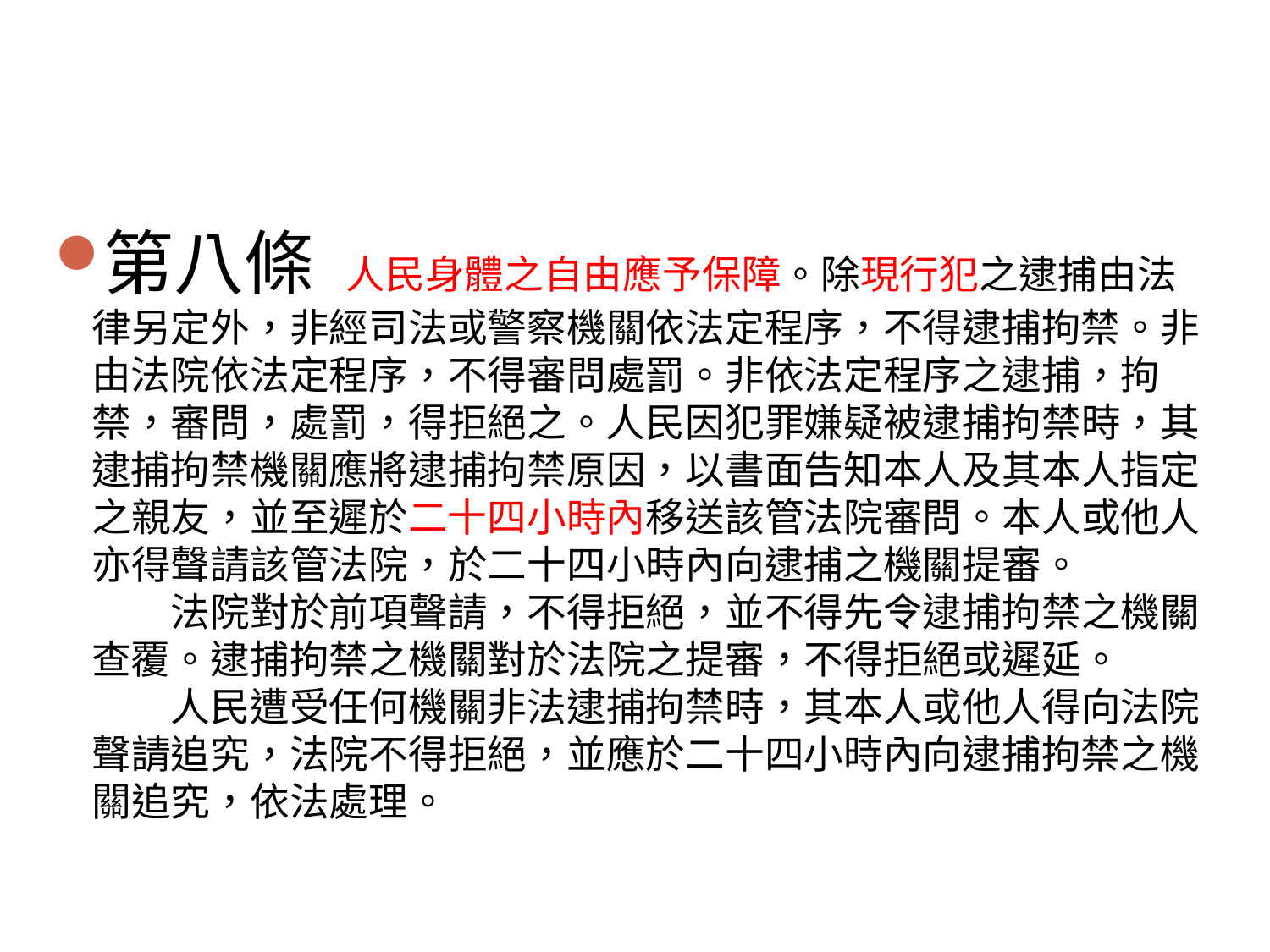

第八條  人民身體之自由應予保障。除現行犯之逮捕由法律另定外，非經司法或警察機關依法定程序，不得逮捕拘禁。非由法院依法定程序，不得審問處罰。非依法定程序之逮捕，拘禁，審問，處罰，得拒絕之。人民因犯罪嫌疑被逮捕拘禁時，其逮捕拘禁機關應將逮捕拘禁原因，以書面告知本人及其本人指定之親友，並至遲於二十四小時內移送該管法院審問。本人或他人亦得聲請該管法院，於二十四小時內向逮捕之機關提審。
　　法院對於前項聲請，不得拒絕，並不得先令逮捕拘禁之機關查覆。逮捕拘禁之機關對於法院之提審，不得拒絕或遲延。
　　人民遭受任何機關非法逮捕拘禁時，其本人或他人得向法院聲請追究，法院不得拒絕，並應於二十四小時內向逮捕拘禁之機關追究，依法處理。